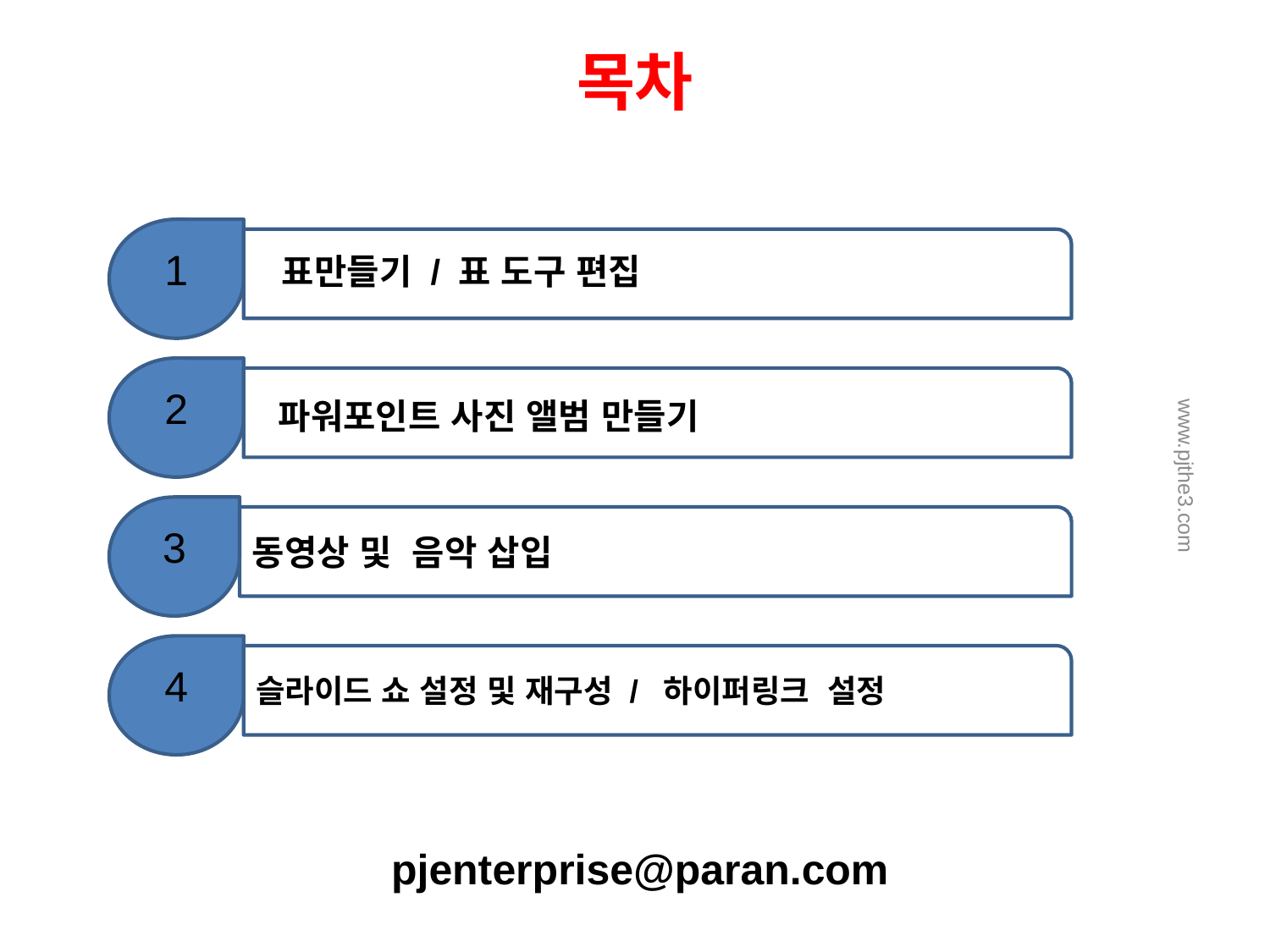

목차

1
 표만들기 / 표 도구 편집
2
 파워포인트 사진 앨범 만들기
3
동영상 및  음악 삽입
4
슬라이드 쇼 설정 및 재구성 /  하이퍼링크  설정
www.pjthe3.com
pjenterprise@paran.com